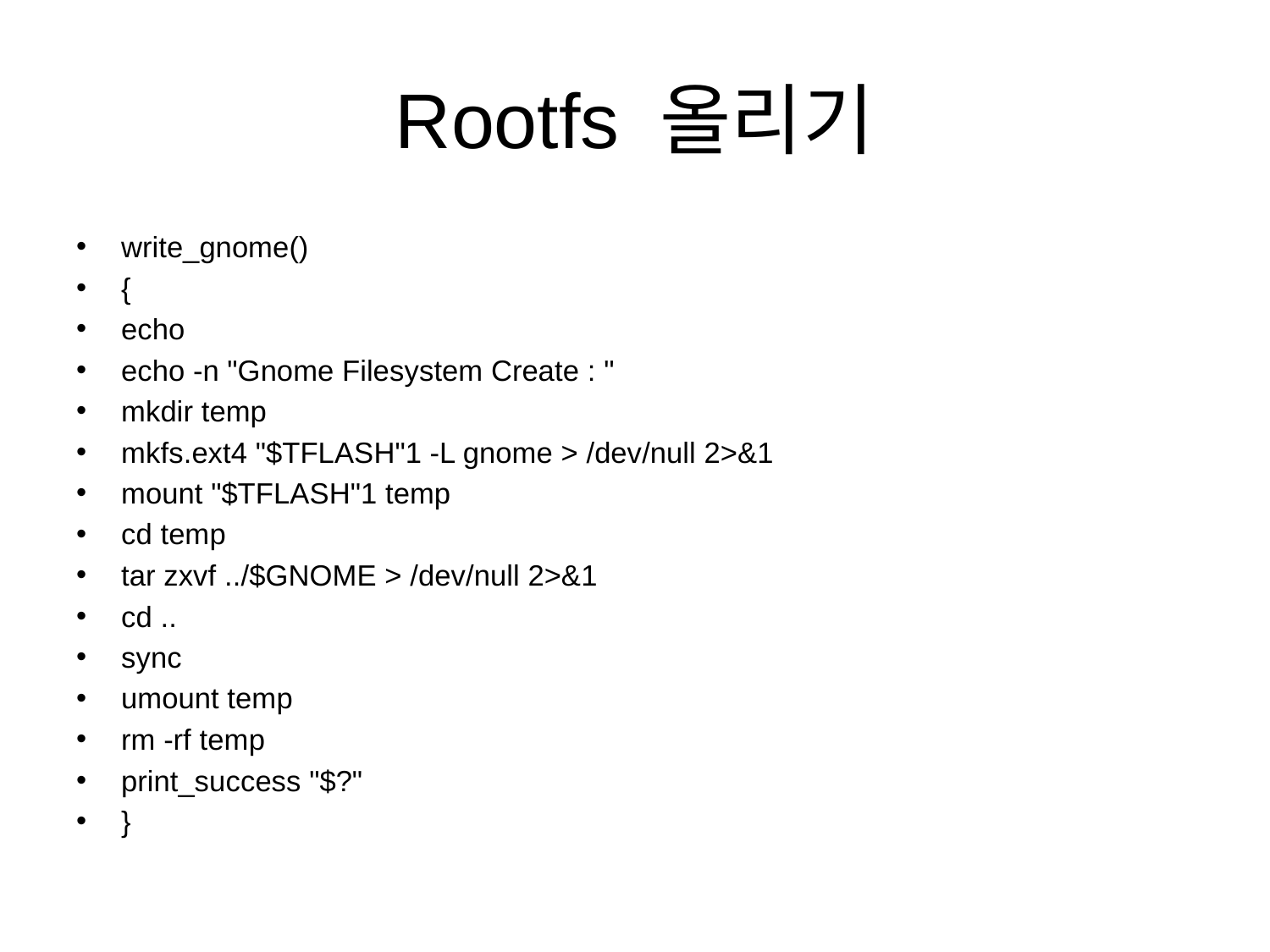

# Rootfs 올리기
write_gnome()
{
echo
echo -n "Gnome Filesystem Create : "
mkdir temp
mkfs.ext4 "$TFLASH"1 -L gnome > /dev/null 2>&1
mount "$TFLASH"1 temp
cd temp
tar zxvf ../$GNOME > /dev/null 2>&1
cd ..
sync
umount temp
rm -rf temp
print_success "$?"
}